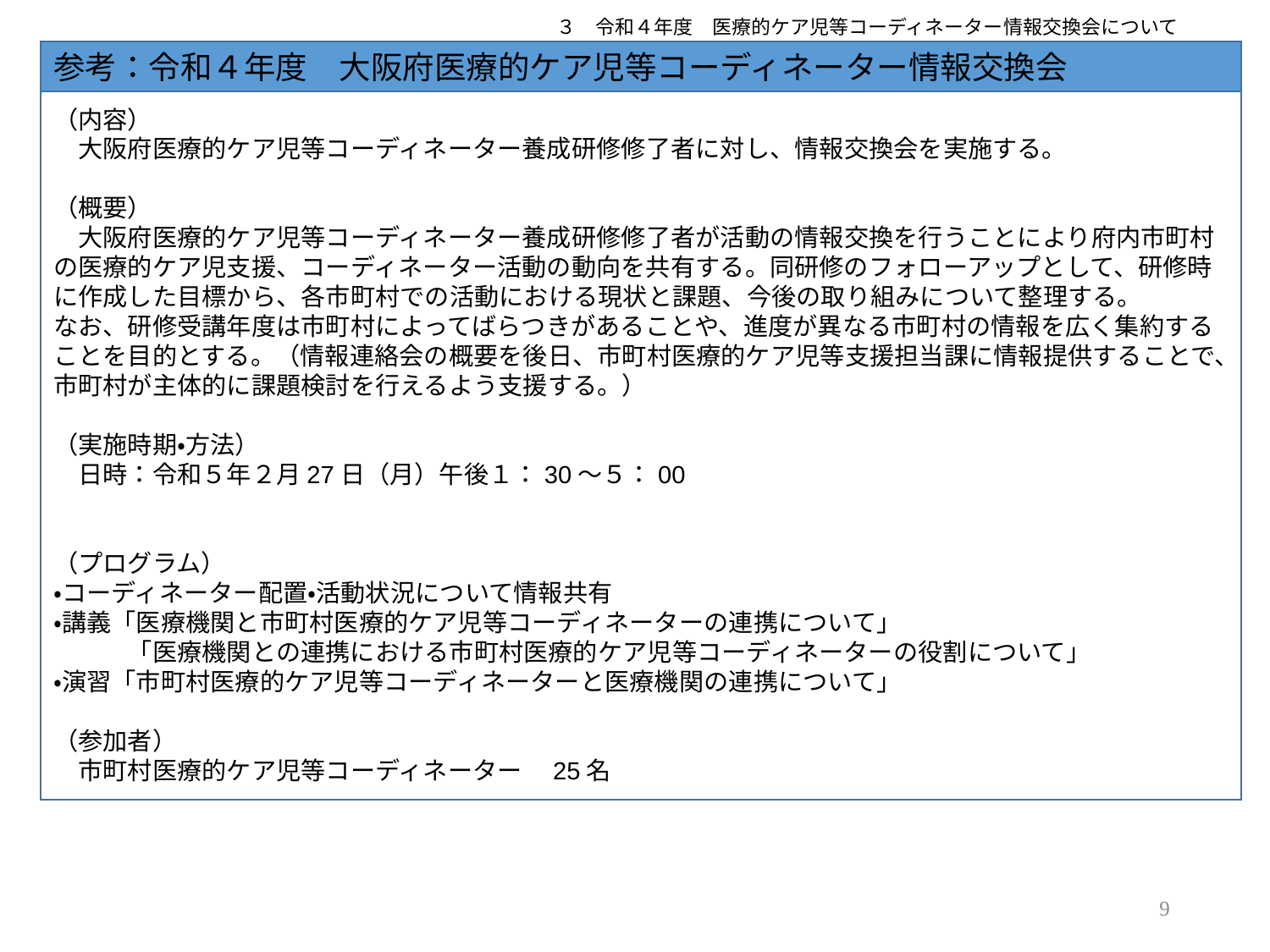

３　令和４年度　医療的ケア児等コーディネーター情報交換会について
参考：令和４年度　大阪府医療的ケア児等コーディネーター情報交換会
（内容）
　大阪府医療的ケア児等コーディネーター養成研修修了者に対し、情報交換会を実施する。

（概要）
　大阪府医療的ケア児等コーディネーター養成研修修了者が活動の情報交換を行うことにより府内市町村の医療的ケア児支援、コーディネーター活動の動向を共有する。同研修のフォローアップとして、研修時に作成した目標から、各市町村での活動における現状と課題、今後の取り組みについて整理する。
なお、研修受講年度は市町村によってばらつきがあることや、進度が異なる市町村の情報を広く集約することを目的とする。（情報連絡会の概要を後日、市町村医療的ケア児等支援担当課に情報提供することで、市町村が主体的に課題検討を行えるよう支援する。）

（実施時期・方法）
　日時：令和５年２月27日（月）午後１：30～５：00

（プログラム）
・コーディネーター配置・活動状況について情報共有
・講義「医療機関と市町村医療的ケア児等コーディネーターの連携について」
　　　「医療機関との連携における市町村医療的ケア児等コーディネーターの役割について」
・演習「市町村医療的ケア児等コーディネーターと医療機関の連携について」

（参加者）
　市町村医療的ケア児等コーディネーター　25名
9